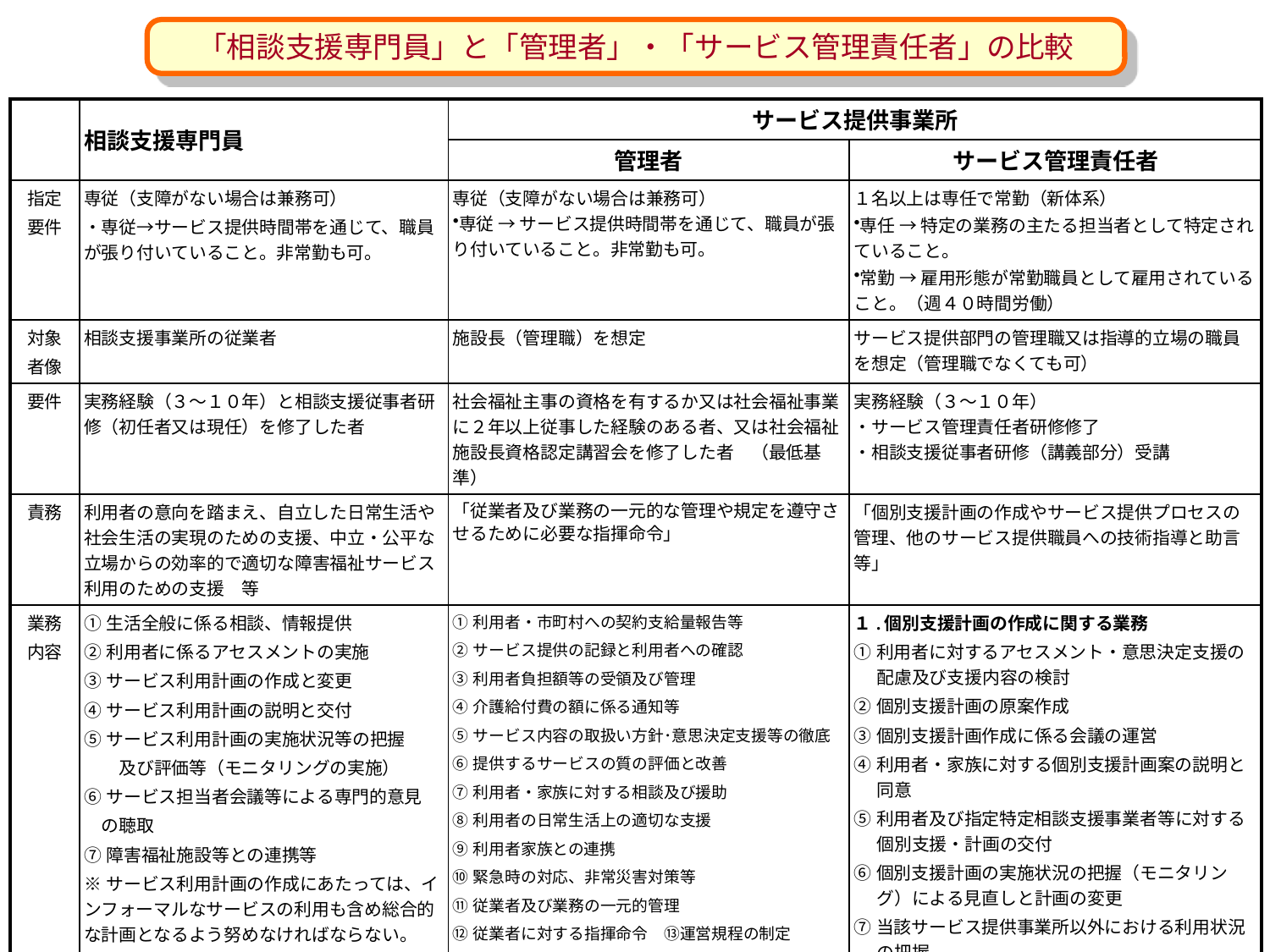

「相談支援専門員」と「管理者」・「サービス管理責任者」の比較
|  | 相談支援専門員 | サービス提供事業所 |  |
| --- | --- | --- | --- |
|  |  | 管理者 | サービス管理責任者 |
| 指定 要件 | 専従（支障がない場合は兼務可） ・専従→サービス提供時間帯を通じて、職員が張り付いていること。非常勤も可。 | 専従（支障がない場合は兼務可）　 専従 → サービス提供時間帯を通じて、職員が張り付いていること。非常勤も可。 | １名以上は専任で常勤（新体系） 専任 → 特定の業務の主たる担当者として特定されていること。 常勤 → 雇用形態が常勤職員として雇用されていること。（週４０時間労働） |
| 対象 者像 | 相談支援事業所の従業者 | 施設長（管理職）を想定 | サービス提供部門の管理職又は指導的立場の職員を想定（管理職でなくても可） |
| 要件 | 実務経験（３～１０年）と相談支援従事者研修（初任者又は現任）を修了した者 | 社会福祉主事の資格を有するか又は社会福祉事業に２年以上従事した経験のある者、又は社会福祉施設長資格認定講習会を修了した者　（最低基準） | 実務経験（３～１０年） ・サービス管理責任者研修修了 ・相談支援従事者研修（講義部分）受講 |
| 責務 | 利用者の意向を踏まえ、自立した日常生活や社会生活の実現のための支援、中立・公平な立場からの効率的で適切な障害福祉サービス利用のための支援　等 | 「従業者及び業務の一元的な管理や規定を遵守させるために必要な指揮命令」 | 「個別支援計画の作成やサービス提供プロセスの管理、他のサービス提供職員への技術指導と助言等」 |
| 業務 内容 | ①生活全般に係る相談、情報提供 ②利用者に係るアセスメントの実施 ③サービス利用計画の作成と変更 ④サービス利用計画の説明と交付 ⑤サービス利用計画の実施状況等の把握　 　　及び評価等（モニタリングの実施） ⑥サービス担当者会議等による専門的意見 　の聴取 ⑦障害福祉施設等との連携等 ※サービス利用計画の作成にあたっては、インフォーマルなサービスの利用も含め総合的な計画となるよう努めなければならない。 | ①利用者・市町村への契約支給量報告等 ②サービス提供の記録と利用者への確認 ③利用者負担額等の受領及び管理 ④介護給付費の額に係る通知等 ⑤サービス内容の取扱い方針･意思決定支援等の徹底 ⑥提供するサービスの質の評価と改善 ⑦利用者・家族に対する相談及び援助 ⑧利用者の日常生活上の適切な支援 ⑨利用者家族との連携　 ⑩緊急時の対応、非常災害対策等 ⑪従業者及び業務の一元的管理 ⑫従業者に対する指揮命令　⑬運営規程の制定 ⑭従業者の勤務体制、研修機会の確保等 ⑮利用定員の遵守　⑯衛生管理、感染症対策等 ⑰虐待防止・身体拘束等の禁止　⑱地域との連携等　 ⑲記録の整備 | １.個別支援計画の作成に関する業務 ①利用者に対するアセスメント・意思決定支援の配慮及び支援内容の検討 ②個別支援計画の原案作成 ③個別支援計画作成に係る会議の運営 ④利用者・家族に対する個別支援計画案の説明と同意 ⑤利用者及び指定特定相談支援事業者等に対する個別支援・計画の交付 ⑥個別支援計画の実施状況の把握（モニタリング）による見直しと計画の変更 ⑦当該サービス提供事業所以外における利用状況の把握 ⑧自立した日常生活が可能と認められる利用者に対する必要な支援の提供 ２.サービス提供者への指導・助言（意思決定支援に関しても） |